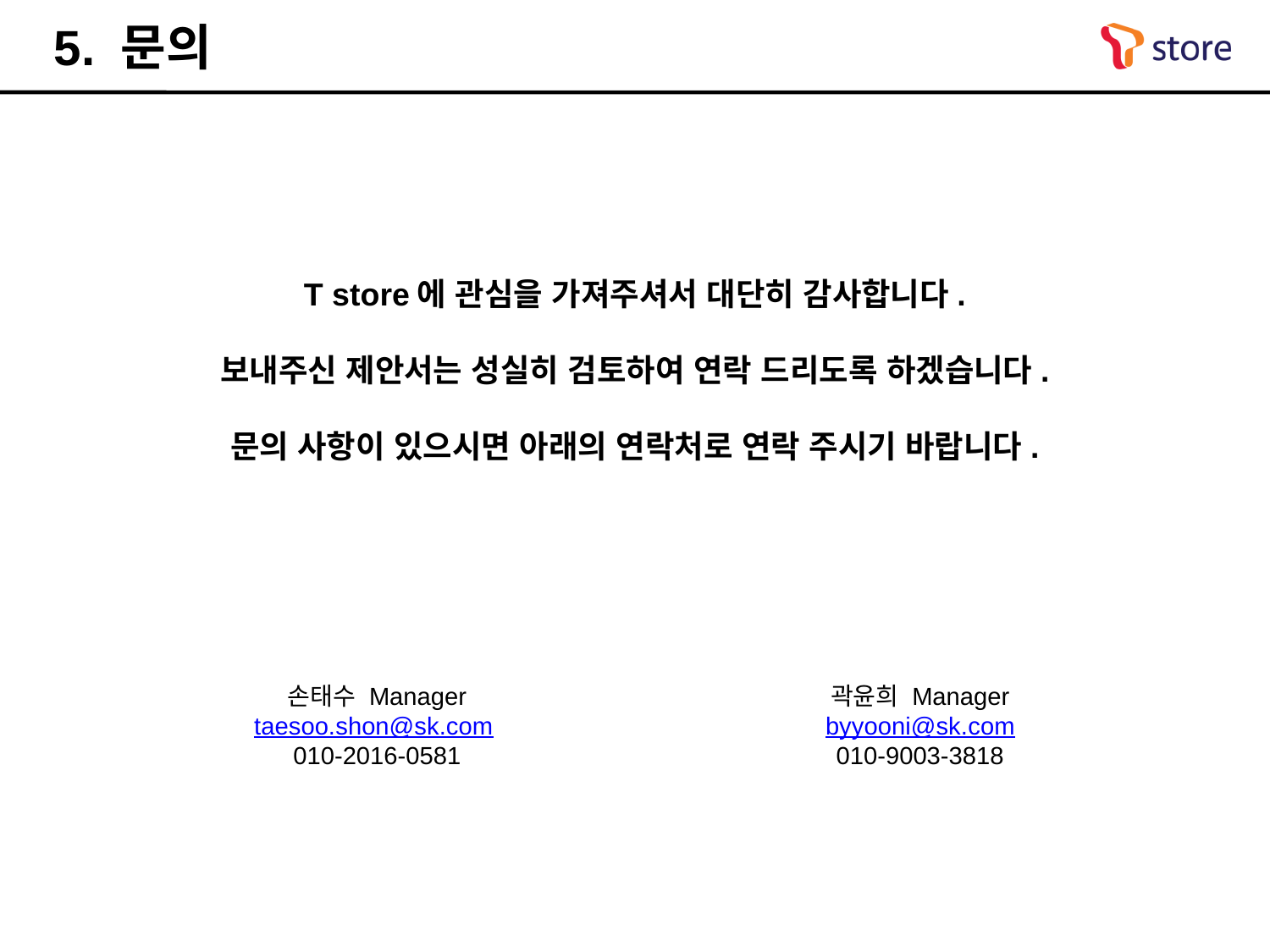

5. 문의
T store에 관심을 가져주셔서 대단히 감사합니다.

보내주신 제안서는 성실히 검토하여 연락 드리도록 하겠습니다.

문의 사항이 있으시면 아래의 연락처로 연락 주시기 바랍니다.

손태수 Manager
taesoo.shon@sk.com
010-2016-0581
곽윤희 Manager
byyooni@sk.com
010-9003-3818